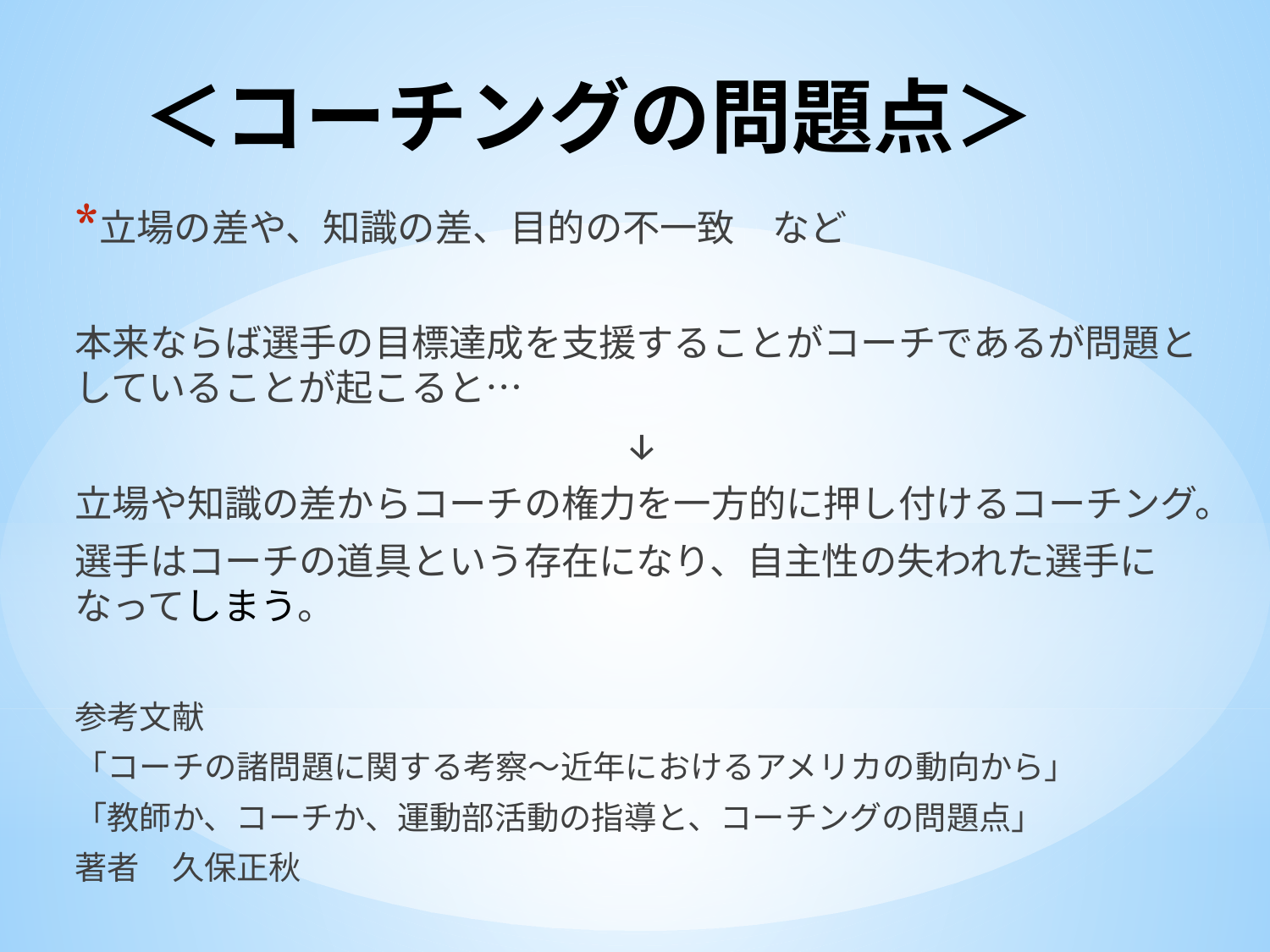

# ＜コーチングの問題点＞
立場の差や、知識の差、目的の不一致　など

本来ならば選手の目標達成を支援することがコーチであるが問題としていることが起こると…
↓
立場や知識の差からコーチの権力を一方的に押し付けるコーチング。
選手はコーチの道具という存在になり、自主性の失われた選手になってしまう。

参考文献
「コーチの諸問題に関する考察〜近年におけるアメリカの動向から」
「教師か、コーチか、運動部活動の指導と、コーチングの問題点」
著者　久保正秋